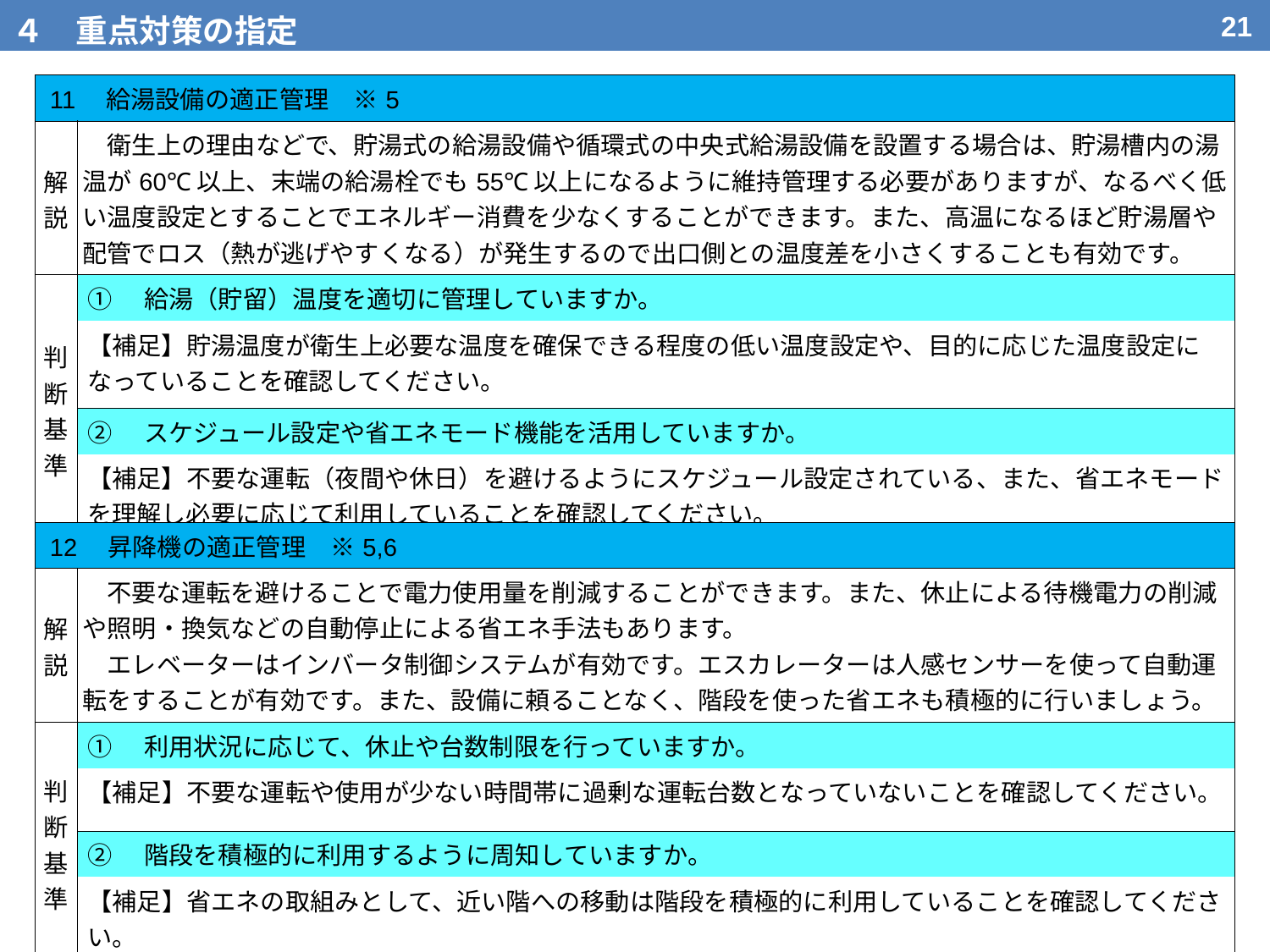

４　重点対策の指定
21
| 11　給湯設備の適正管理　※5 |  |
| --- | --- |
| 解説 | 衛生上の理由などで、貯湯式の給湯設備や循環式の中央式給湯設備を設置する場合は、貯湯槽内の湯温が60℃以上、末端の給湯栓でも55℃以上になるように維持管理する必要がありますが、なるべく低い温度設定とすることでエネルギー消費を少なくすることができます。また、高温になるほど貯湯層や配管でロス（熱が逃げやすくなる）が発生するので出口側との温度差を小さくすることも有効です。 |
| 判断基準 | ①　給湯（貯留）温度を適切に管理していますか。 |
|  | 【補足】貯湯温度が衛生上必要な温度を確保できる程度の低い温度設定や、目的に応じた温度設定になっていることを確認してください。 |
|  | ②　スケジュール設定や省エネモード機能を活用していますか。 |
|  | 【補足】不要な運転（夜間や休日）を避けるようにスケジュール設定されている、また、省エネモードを理解し必要に応じて利用していることを確認してください。 |
| 12　昇降機の適正管理　※5,6 |  |
| --- | --- |
| 解説 | 不要な運転を避けることで電力使用量を削減することができます。また、休止による待機電力の削減や照明・換気などの自動停止による省エネ手法もあります。 　エレベーターはインバータ制御システムが有効です。エスカレーターは人感センサーを使って自動運転をすることが有効です。また、設備に頼ることなく、階段を使った省エネも積極的に行いましょう。 |
| 判断基準 | ①　利用状況に応じて、休止や台数制限を行っていますか。 |
|  | 【補足】不要な運転や使用が少ない時間帯に過剰な運転台数となっていないことを確認してください。 |
|  | ②　階段を積極的に利用するように周知していますか。 |
|  | 【補足】省エネの取組みとして、近い階への移動は階段を積極的に利用していることを確認してください。 |